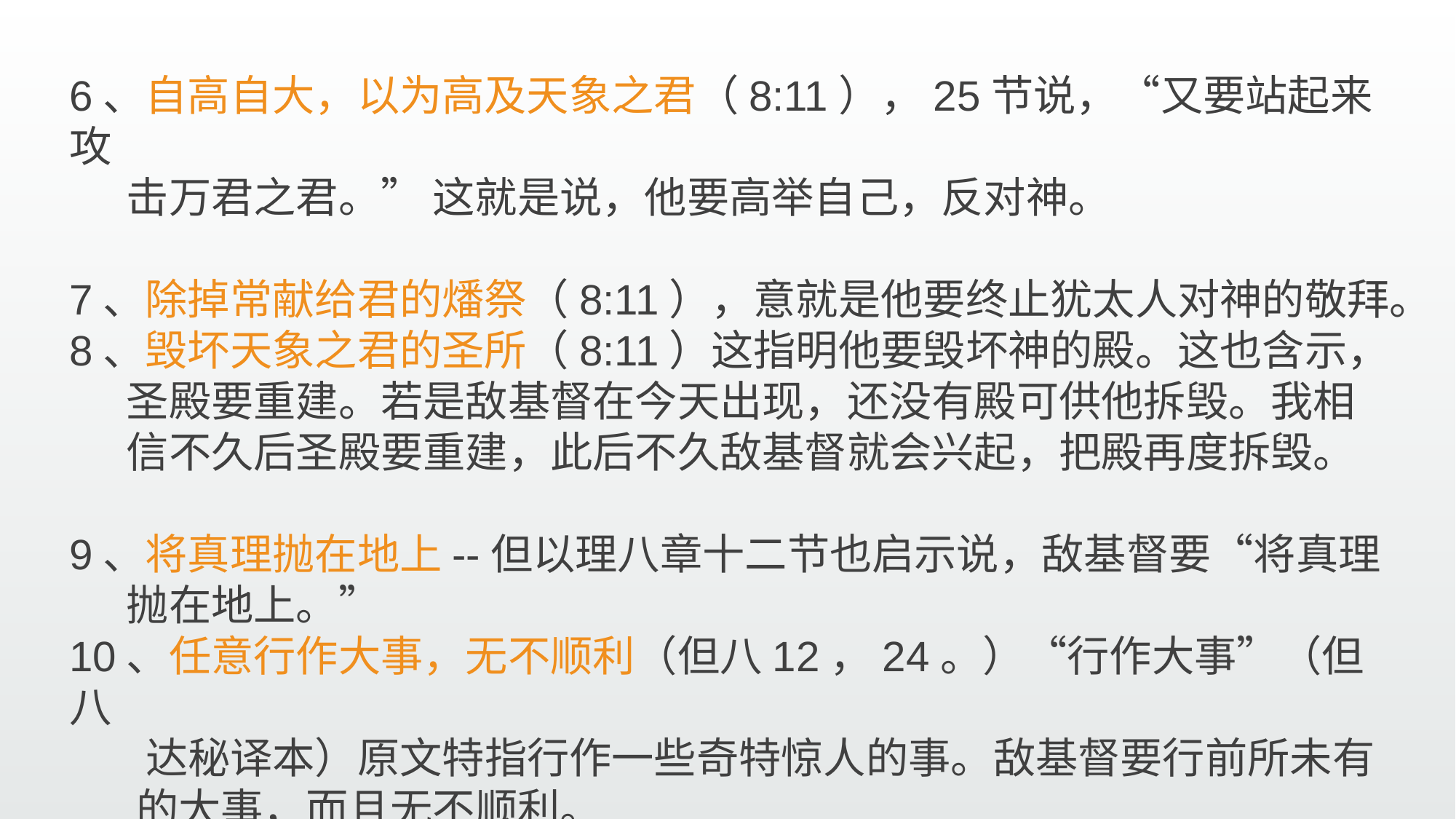

6、自高自大，以为高及天象之君（8:11），25节说，“又要站起来攻
     击万君之君。” 这就是说，他要高举自己，反对神。

7、除掉常献给君的燔祭（8:11），意就是他要终止犹太人对神的敬拜。
8、毁坏天象之君的圣所（8:11）这指明他要毁坏神的殿。这也含示，
     圣殿要重建。若是敌基督在今天出现，还没有殿可供他拆毁。我相
     信不久后圣殿要重建，此后不久敌基督就会兴起，把殿再度拆毁。

9、将真理抛在地上--但以理八章十二节也启示说，敌基督要“将真理
     抛在地上。”
10、任意行作大事，无不顺利（但八12，24。）“行作大事”（但八
       达秘译本）原文特指行作一些奇特惊人的事。敌基督要行前所未有
      的大事，而且无不顺利。